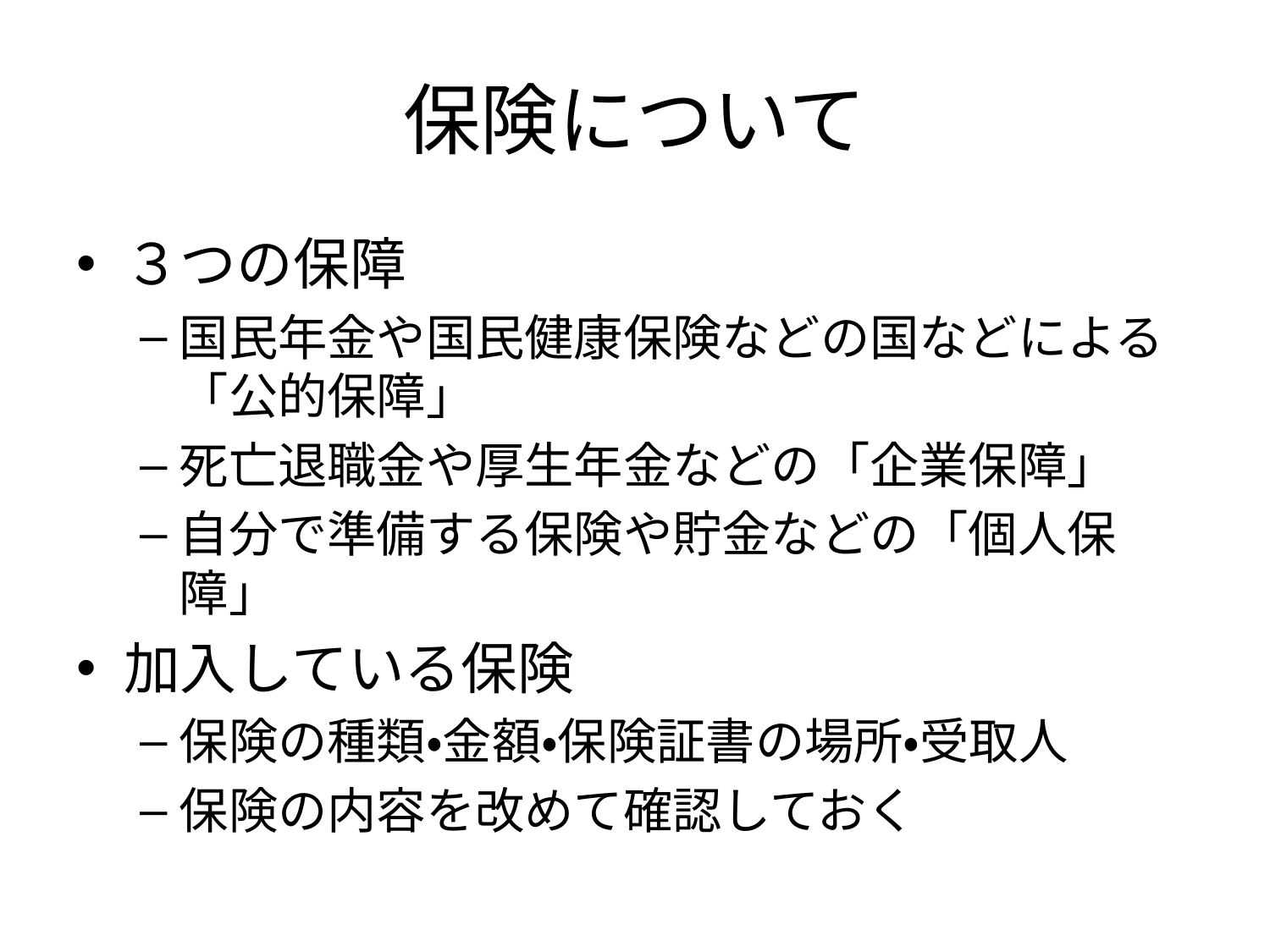

# 保険について
３つの保障
国民年金や国民健康保険などの国などによる「公的保障」
死亡退職金や厚生年金などの「企業保障」
自分で準備する保険や貯金などの「個人保障」
加入している保険
保険の種類・金額・保険証書の場所・受取人
保険の内容を改めて確認しておく